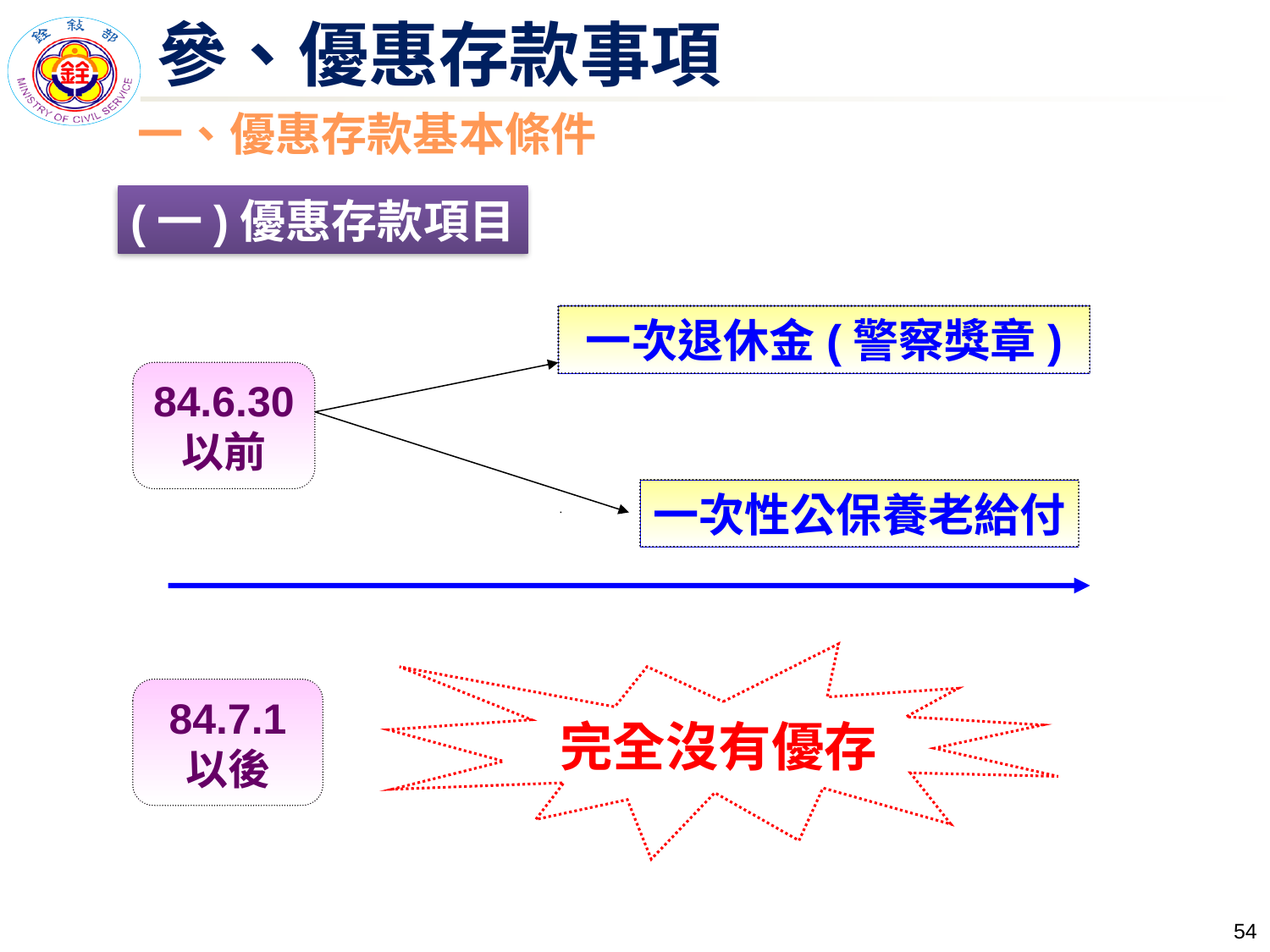

參、優惠存款事項
一、優惠存款基本條件
(一)優惠存款項目
一次退休金(警察獎章)
84.6.30
以前

一次性公保養老給付

完全沒有優存
84.7.1
以後
54